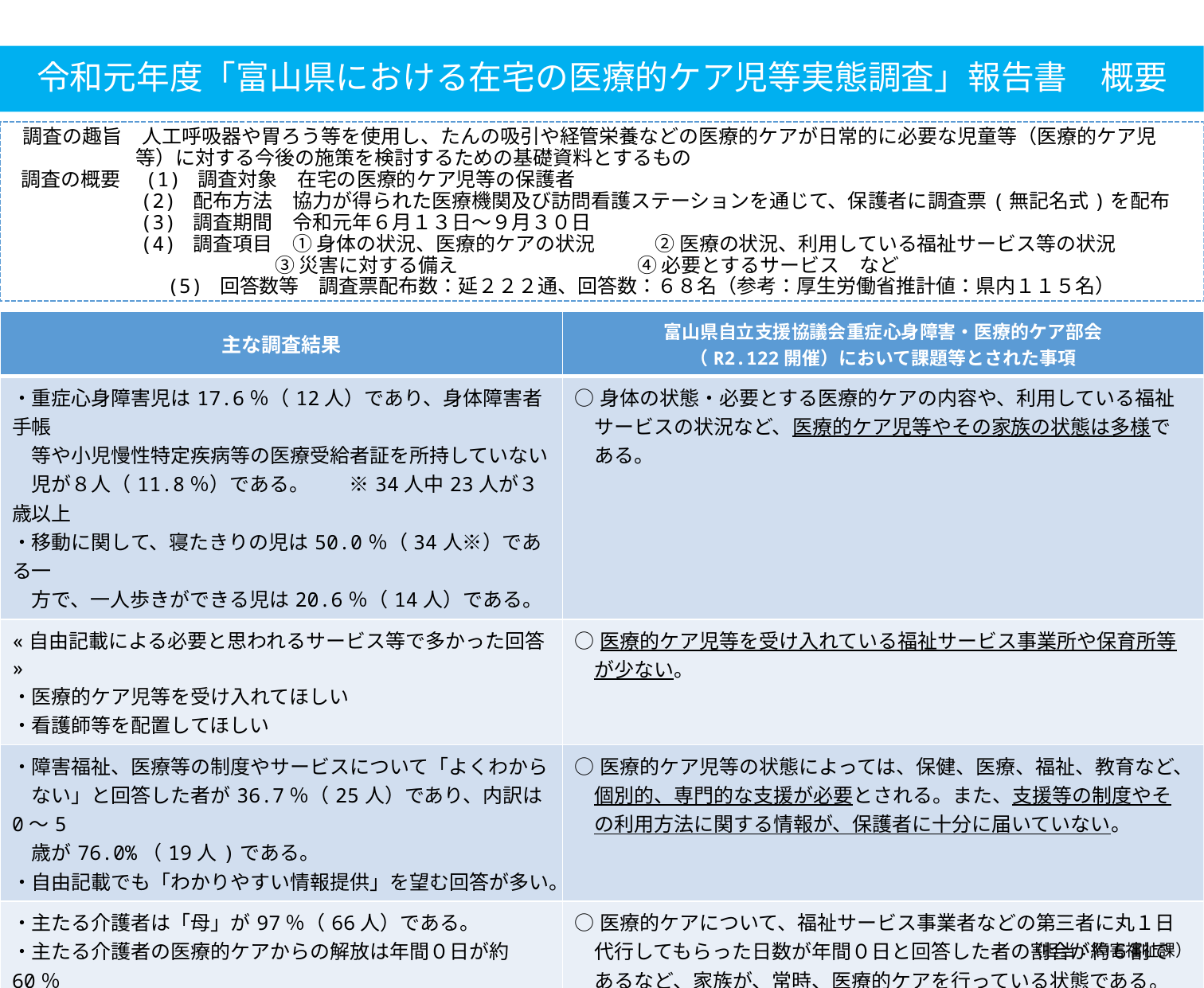

# 令和元年度「富山県における在宅の医療的ケア児等実態調査」報告書　概要
 調査の趣旨　人工呼吸器や胃ろう等を使用し、たんの吸引や経管栄養などの医療的ケアが日常的に必要な児童等（医療的ケア児
　　　　　　 等）に対する今後の施策を検討するための基礎資料とするもの
 調査の概要　(1) 調査対象　在宅の医療的ケア児等の保護者
　　　　　　 (2) 配布方法　協力が得られた医療機関及び訪問看護ステーションを通じて、保護者に調査票(無記名式)を配布
　　　　　　 (3) 調査期間　令和元年６月１３日～９月３０日
　　　　　　 (4) 調査項目　① 身体の状況、医療的ケアの状況　　　② 医療の状況、利用している福祉サービス等の状況
　　　　　　　　　 　　　　③ 災害に対する備え　　　　　　　　　④ 必要とするサービス　など
             (5) 回答数等　調査票配布数：延２２２通、回答数：６８名（参考：厚生労働省推計値：県内１１５名）
| 主な調査結果 | 富山県自立支援協議会重症心身障害・医療的ケア部会 （R2.122開催）において課題等とされた事項 |
| --- | --- |
| ・重症心身障害児は17.6％（12人）であり、身体障害者手帳 　等や小児慢性特定疾病等の医療受給者証を所持していない 　児が８人（11.8％）である。　　※34人中23人が３歳以上 ・移動に関して、寝たきりの児は50.0％（34人※）である一 　方で、一人歩きができる児は20.6％（14人）である。 | ○身体の状態・必要とする医療的ケアの内容や、利用している福祉 　サービスの状況など、医療的ケア児等やその家族の状態は多様で 　ある。 |
| «自由記載による必要と思われるサービス等で多かった回答» ・医療的ケア児等を受け入れてほしい ・看護師等を配置してほしい | ○医療的ケア児等を受け入れている福祉サービス事業所や保育所等 　が少ない。 |
| ・障害福祉、医療等の制度やサービスについて「よくわから 　ない」と回答した者が36.7％（25人）であり、内訳は0～5 　歳が76.0%（19人)である。 ・自由記載でも「わかりやすい情報提供」を望む回答が多い。 | ○医療的ケア児等の状態によっては、保健、医療、福祉、教育など、 　個別的、専門的な支援が必要とされる。また、支援等の制度やそ 　の利用方法に関する情報が、保護者に十分に届いていない。 |
| ・主たる介護者は「母」が97％（66人）である。 ・主たる介護者の医療的ケアからの解放は年間０日が約60％ 　（41人）である。 «自由記載による必要と思われるサービス等で多かった回答» ・働ける環境が必要　　・他の家族との交流の場等がほしい | ○医療的ケアについて、福祉サービス事業者などの第三者に丸１日 　代行してもらった日数が年間０日と回答した者の割合が約６割で 　あるなど、家族が、常時、医療的ケアを行っている状態である。 |
| ・災害時の対応について話し合ったことがあるのは、約22％ 　（15人）である。 ・緊急連絡先が決まっていないのは、約78％（53人）である。 ・人工呼吸器装着児の約52％（12人）は予備電力がない。 | ○緊急時に連絡する医療機関や支援機関等が決まっていないなど、 　停電時も含めた災害対応まで、保護者の認識が及んでいない。 |
（担当：障害福祉課）